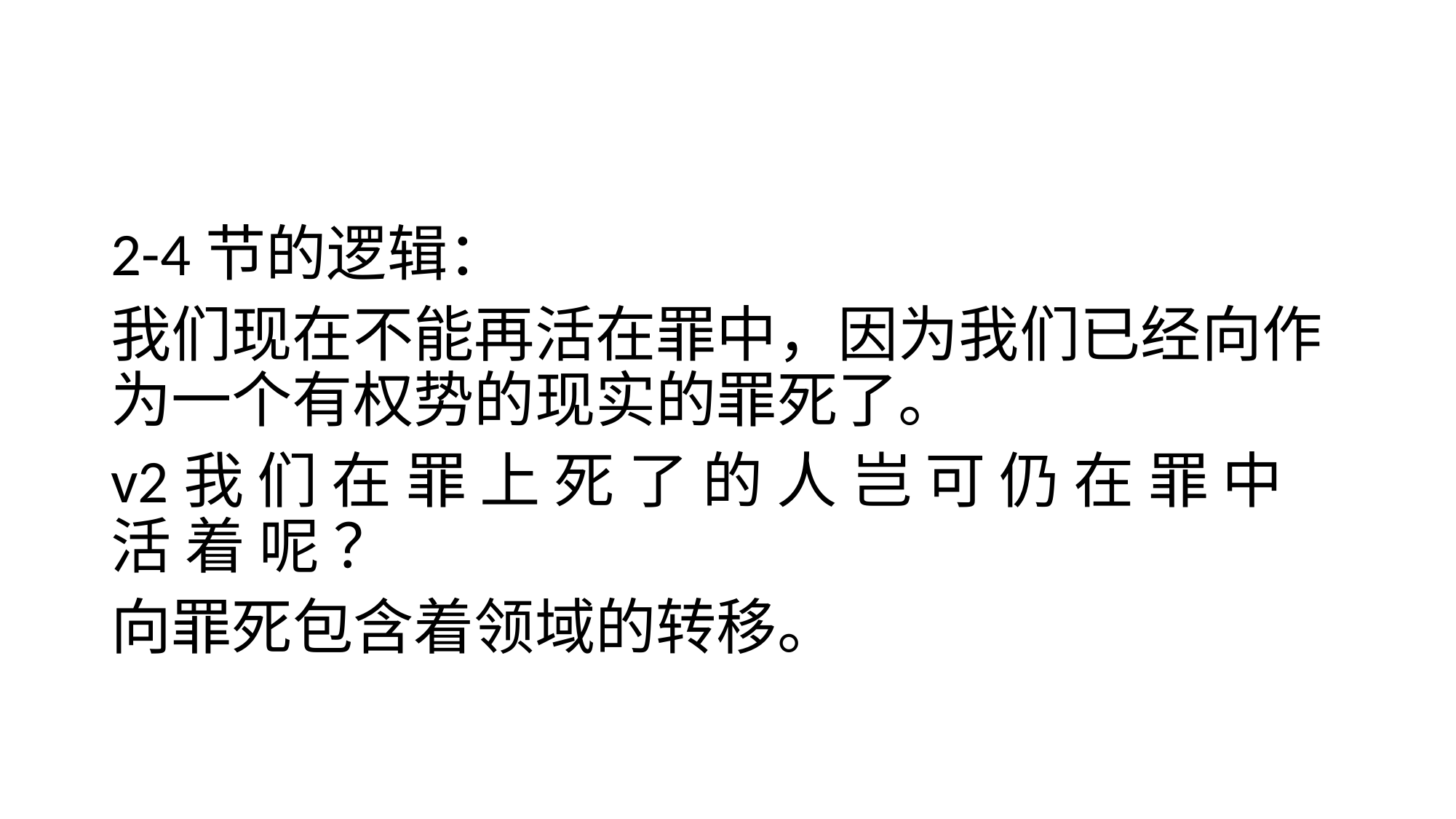

#
2-4节的逻辑：
我们现在不能再活在罪中，因为我们已经向作为一个有权势的现实的罪死了。
v2我 们 在 罪 上 死 了 的 人 岂 可 仍 在 罪 中 活 着 呢 ？
向罪死包含着领域的转移。